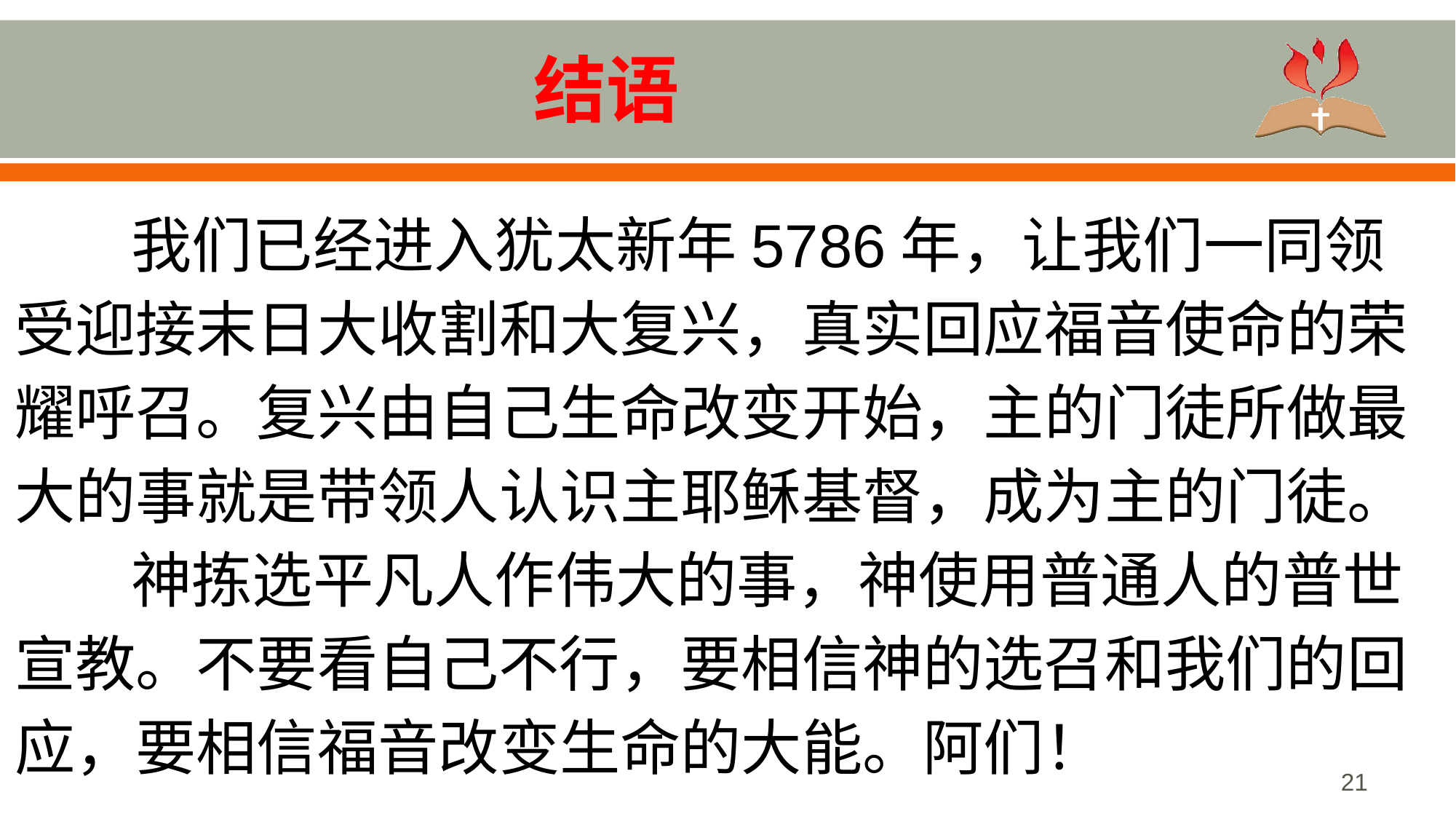

# 结语
我们已经进入犹太新年5786年，让我们一同领受迎接末日大收割和大复兴，真实回应福音使命的荣耀呼召。复兴由自己生命改变开始，主的门徒所做最大的事就是带领人认识主耶稣基督，成为主的门徒。
神拣选平凡人作伟大的事，神使用普通人的普世宣教。不要看自己不行，要相信神的选召和我们的回应，要相信福音改变生命的大能。阿们！

21